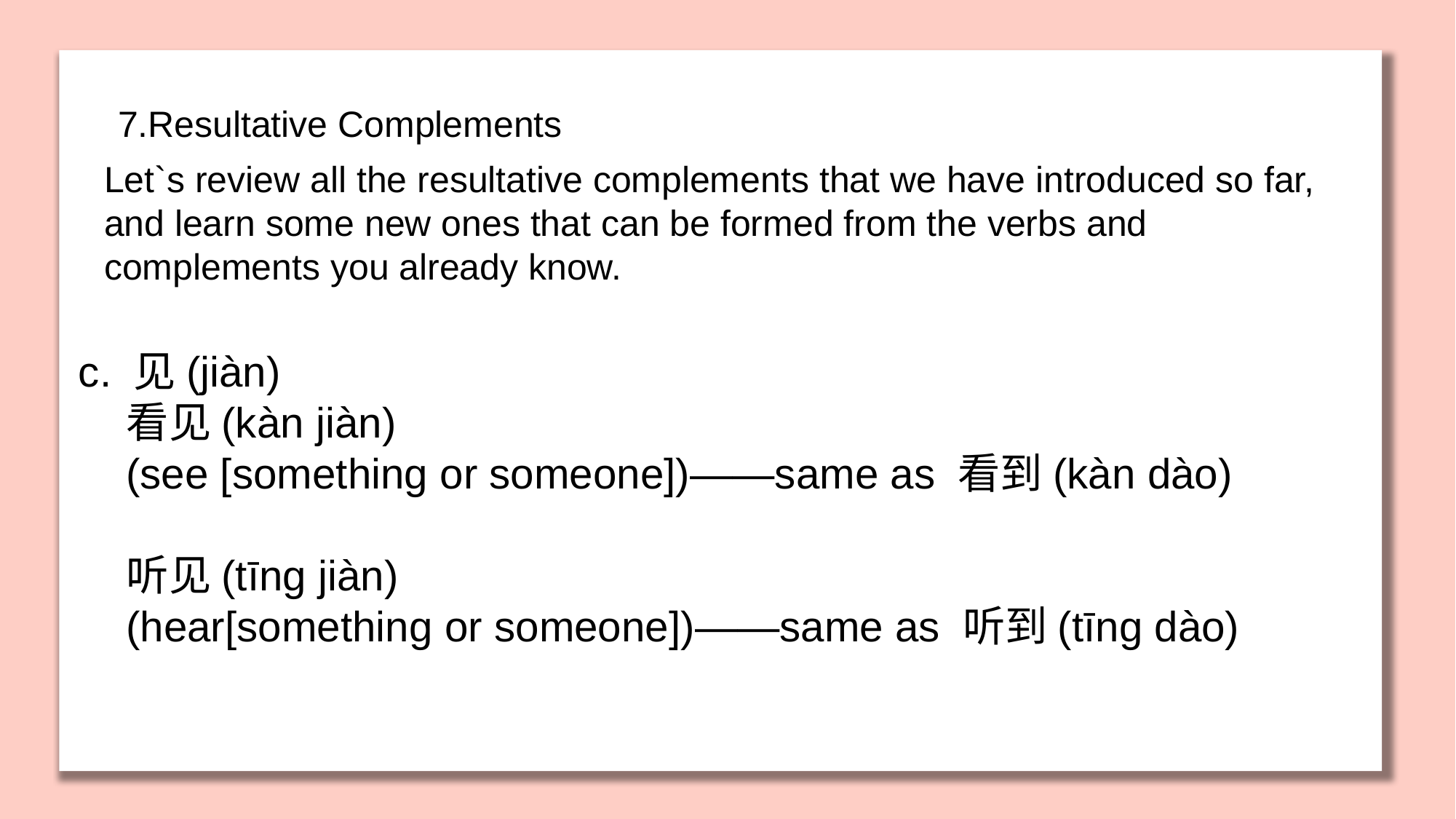

7.Resultative Complements
Let`s review all the resultative complements that we have introduced so far, and learn some new ones that can be formed from the verbs and complements you already know.
c. 见(jiàn)
    看见(kàn jiàn)
    (see [something or someone])——same as 看到(kàn dào)

    听见(tīng jiàn)
    (hear[something or someone])——same as 听到(tīng dào)